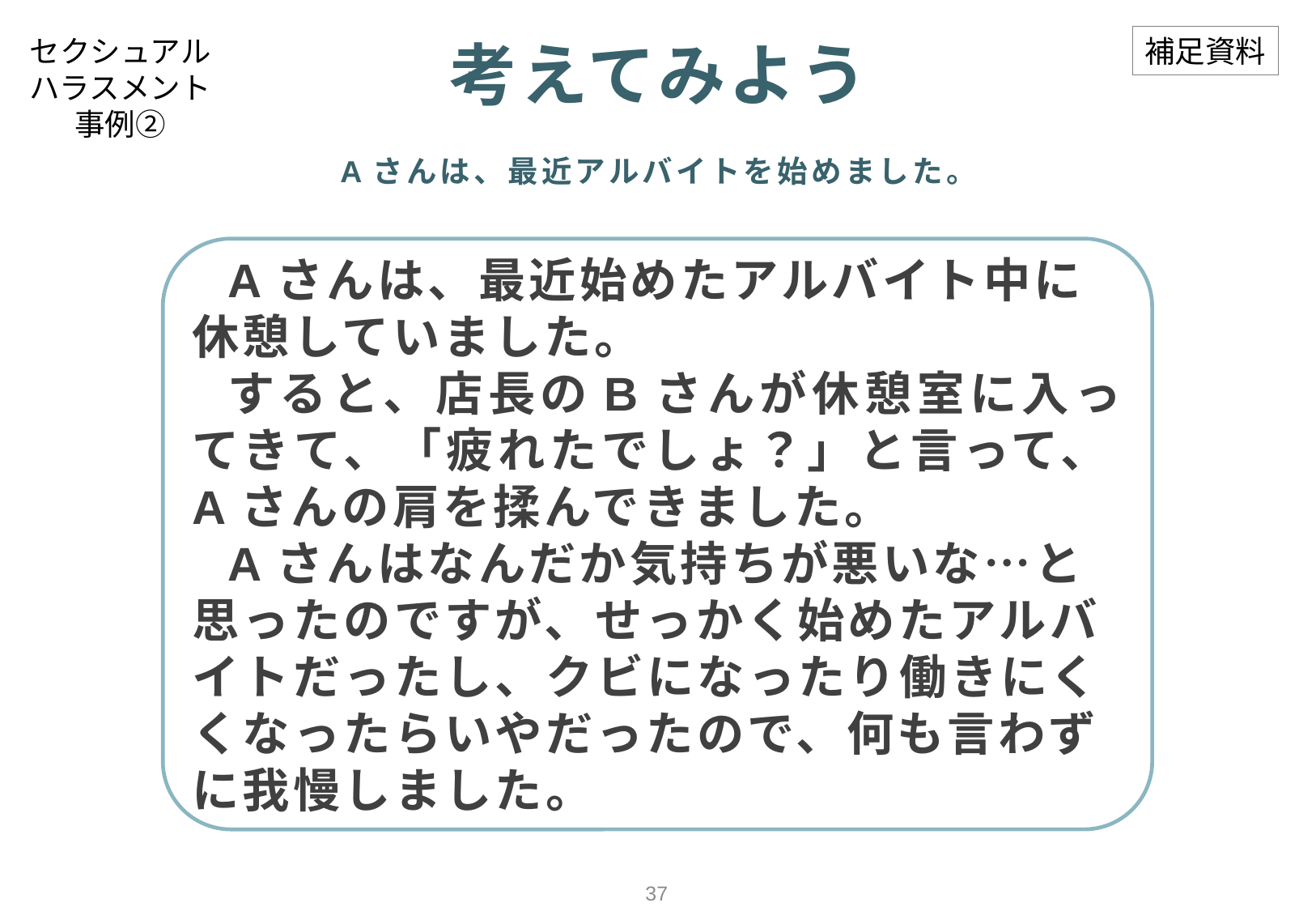

セクシュアル
ハラスメント
事例②
考えてみよう
補足資料
Aさんは、最近アルバイトを始めました。
Aさんは、最近始めたアルバイト中に休憩していました。
すると、店長のBさんが休憩室に入ってきて、「疲れたでしょ？」と言って、Aさんの肩を揉んできました。
Aさんはなんだか気持ちが悪いな…と思ったのですが、せっかく始めたアルバイトだったし、クビになったり働きにくくなったらいやだったので、何も言わずに我慢しました。
37